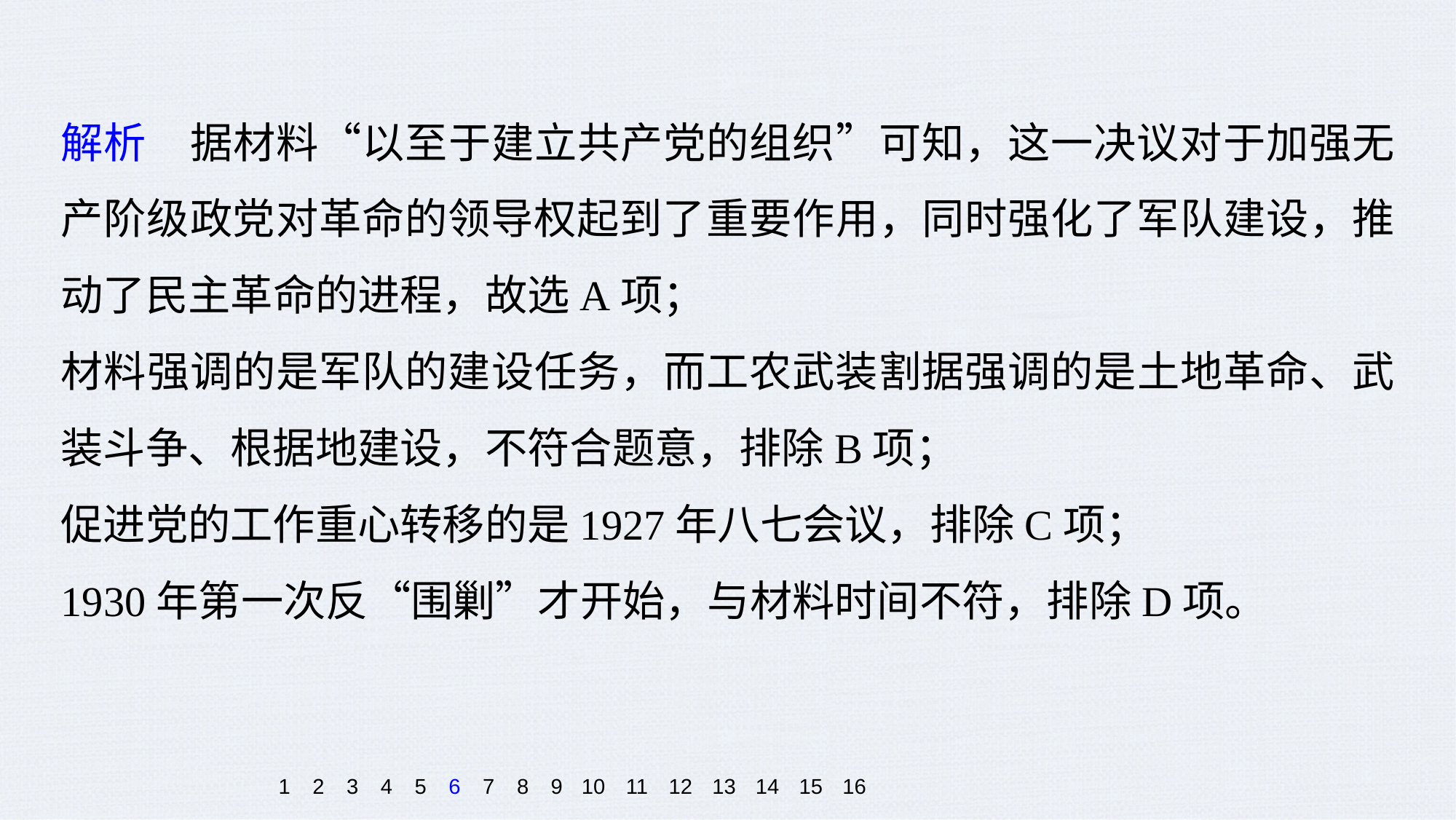

解析　据材料“以至于建立共产党的组织”可知，这一决议对于加强无产阶级政党对革命的领导权起到了重要作用，同时强化了军队建设，推动了民主革命的进程，故选A项；
材料强调的是军队的建设任务，而工农武装割据强调的是土地革命、武装斗争、根据地建设，不符合题意，排除B项；
促进党的工作重心转移的是1927年八七会议，排除C项；
1930年第一次反“围剿”才开始，与材料时间不符，排除D项。
1
2
3
4
5
6
7
8
9
10
11
12
13
14
15
16